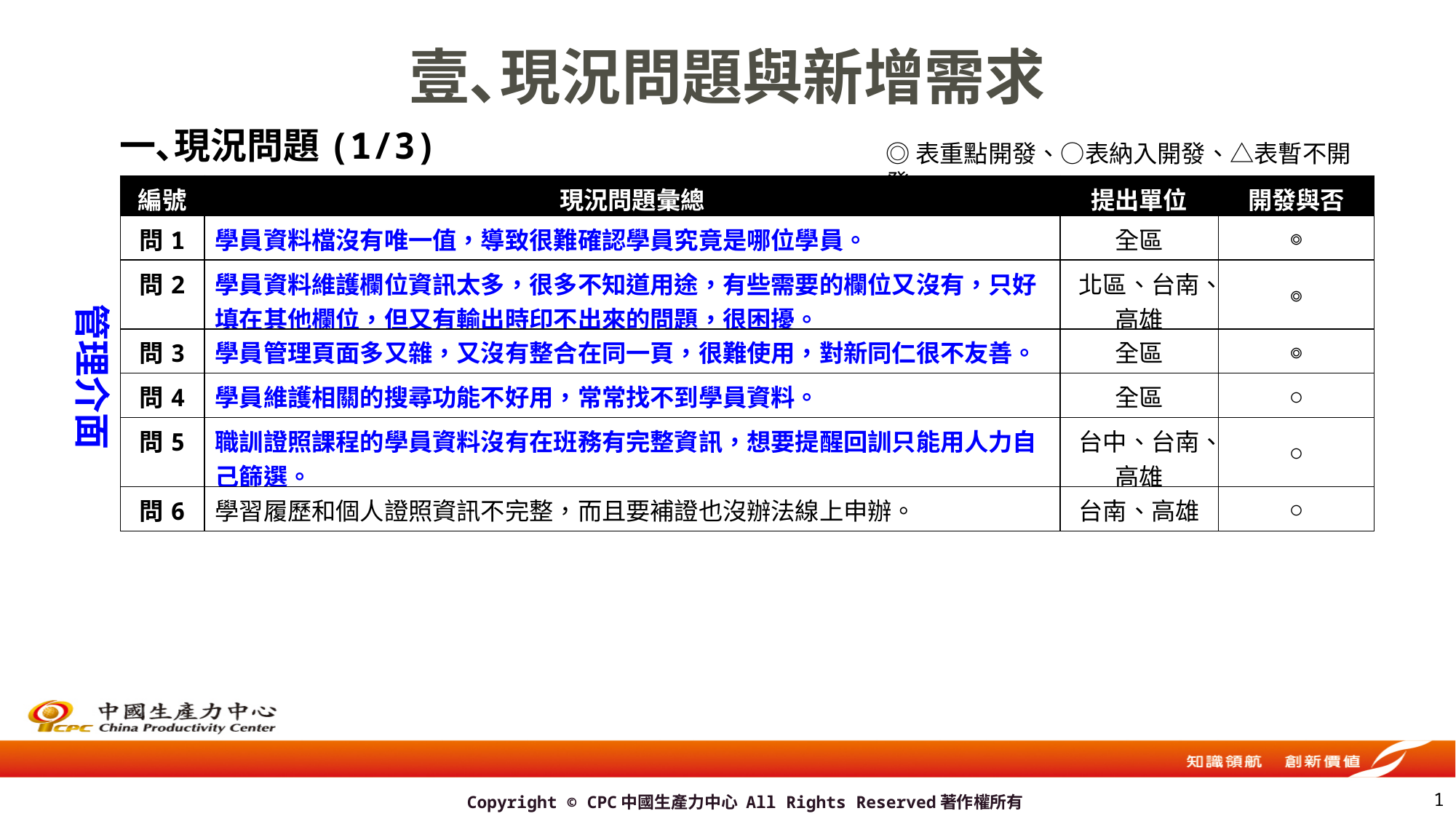

# 壹､現況問題與新增需求
一､現況問題(1/3)
◎表重點開發、○表納入開發、△表暫不開發
| 編號 | 現況問題彙總 | 提出單位 | 開發與否 |
| --- | --- | --- | --- |
| 問1 | 學員資料檔沒有唯一值，導致很難確認學員究竟是哪位學員。 | 全區 | ◎ |
| 問2 | 學員資料維護欄位資訊太多，很多不知道用途，有些需要的欄位又沒有，只好填在其他欄位，但又有輸出時印不出來的問題，很困擾。 | 北區、台南、高雄 | ◎ |
| 問3 | 學員管理頁面多又雜，又沒有整合在同一頁，很難使用，對新同仁很不友善。 | 全區 | ◎ |
| 問4 | 學員維護相關的搜尋功能不好用，常常找不到學員資料。 | 全區 | ○ |
| 問5 | 職訓證照課程的學員資料沒有在班務有完整資訊，想要提醒回訓只能用人力自己篩選。 | 台中、台南、高雄 | ○ |
| 問6 | 學習履歷和個人證照資訊不完整，而且要補證也沒辦法線上申辦。 | 台南、高雄 | ○ |
管理介面
1